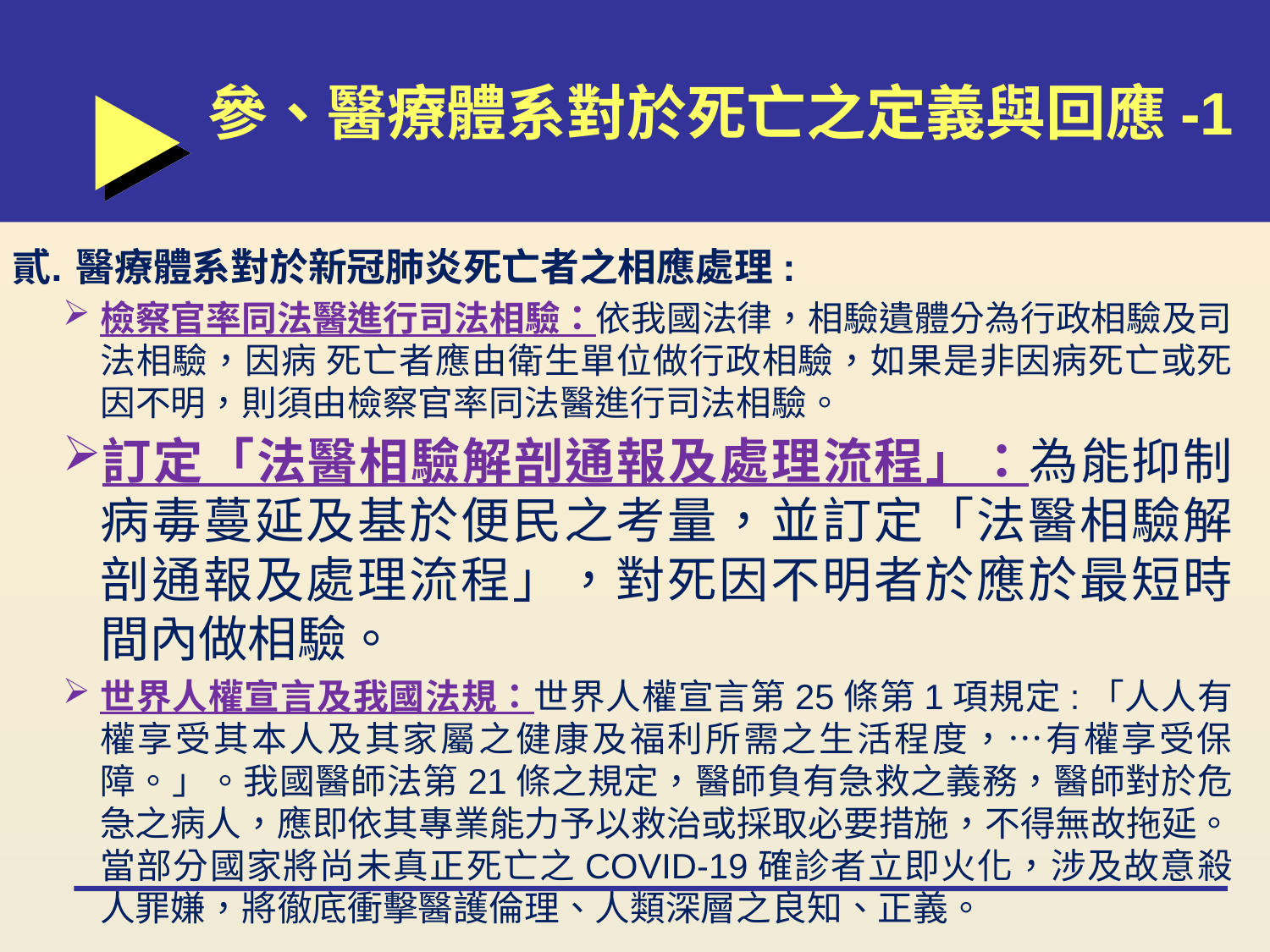

參、醫療體系對於死亡之定義與回應-1
醫療體系對於新冠肺炎死亡者之相應處理:
檢察官率同法醫進行司法相驗：依我國法律，相驗遺體分為行政相驗及司法相驗，因病 死亡者應由衛生單位做行政相驗，如果是非因病死亡或死因不明，則須由檢察官率同法醫進行司法相驗。
訂定「法醫相驗解剖通報及處理流程」：為能抑制病毒蔓延及基於便民之考量，並訂定「法醫相驗解剖通報及處理流程」，對死因不明者於應於最短時間內做相驗。
世界人權宣言及我國法規：世界人權宣言第25條第1項規定:「人人有權享受其本人及其家屬之健康及福利所需之生活程度，…有權享受保障。」。我國醫師法第21條之規定，醫師負有急救之義務，醫師對於危急之病人，應即依其專業能力予以救治或採取必要措施，不得無故拖延。當部分國家將尚未真正死亡之COVID-19確診者立即火化，涉及故意殺人罪嫌，將徹底衝擊醫護倫理、人類深層之良知、正義。